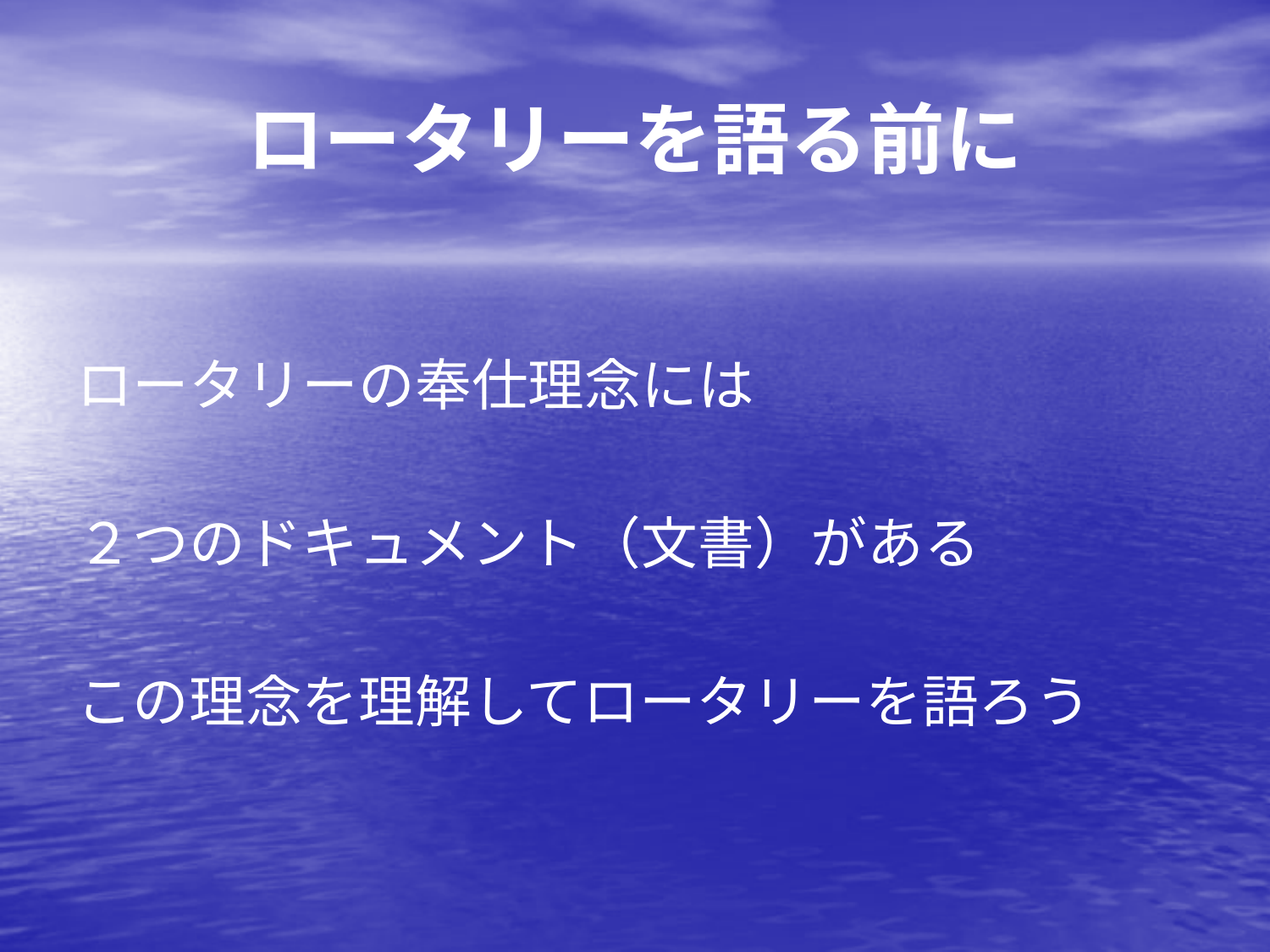

# ロータリーを語る前に

ロータリーの奉仕理念には

２つのドキュメント（文書）がある

この理念を理解してロータリーを語ろう